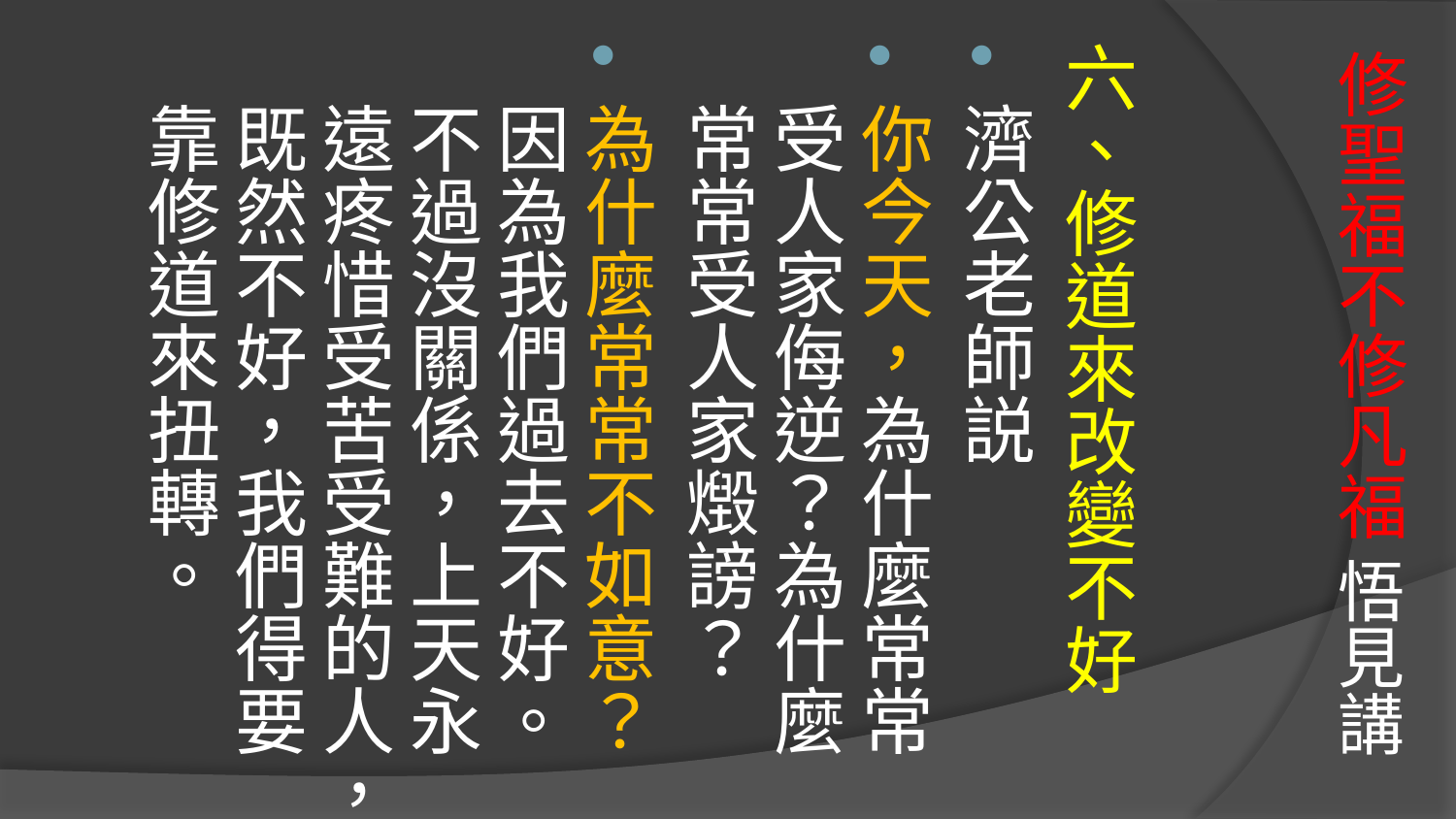

# 修聖福不修凡福 悟見講
六、修道來改變不好
濟公老師説
你今天，為什麼常常受人家侮逆？為什麼常常受人家燬謗？
為什麼常常不如意？
因為我們過去不好。
不過沒關係，上天永遠疼惜受苦受難的人，既然不好，我們得要靠修道來扭轉。